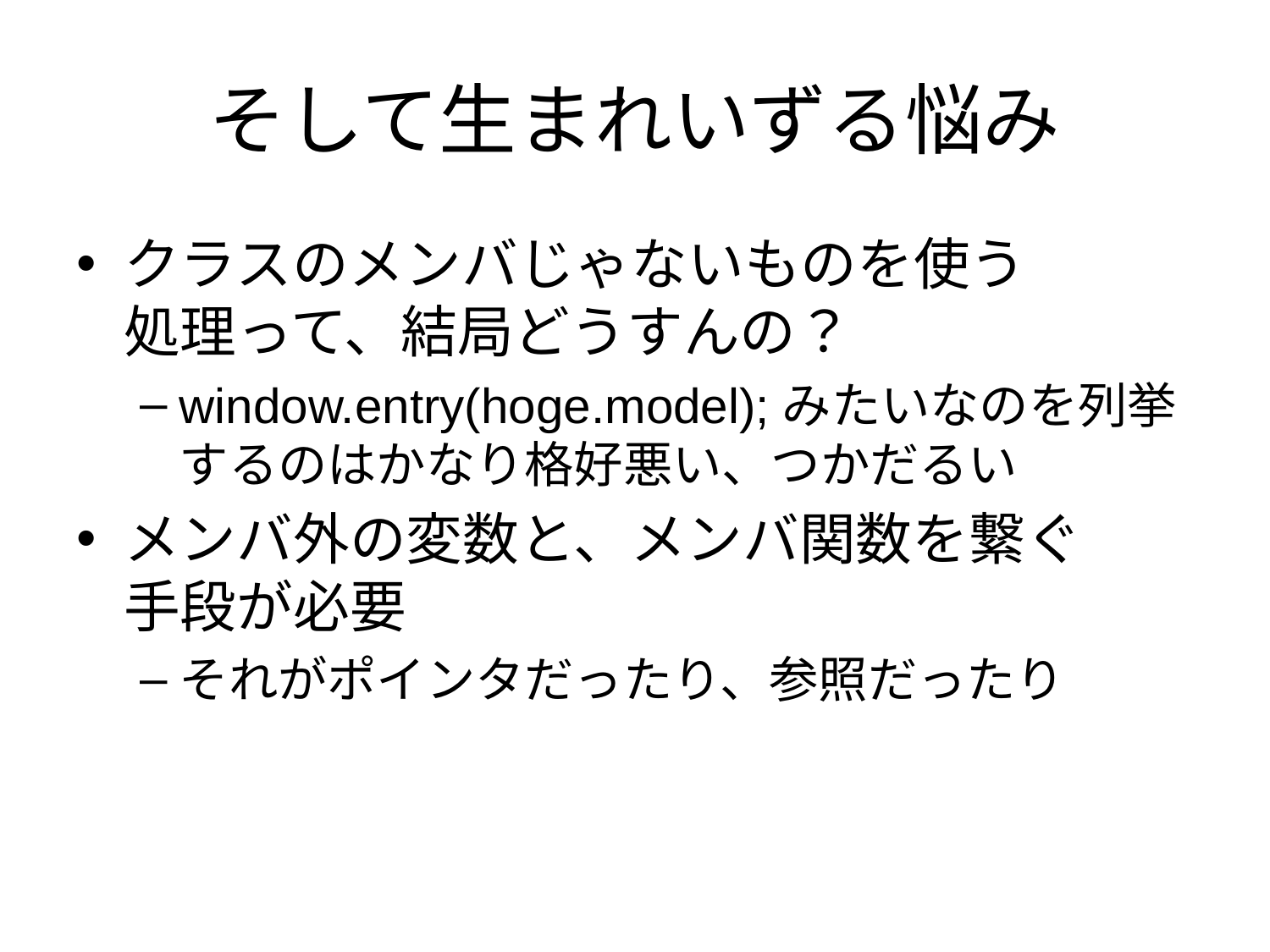

# そして生まれいずる悩み
クラスのメンバじゃないものを使う
処理って、結局どうすんの？
window.entry(hoge.model);みたいなのを列挙するのはかなり格好悪い、つかだるい
メンバ外の変数と、メンバ関数を繋ぐ
手段が必要
それがポインタだったり、参照だったり